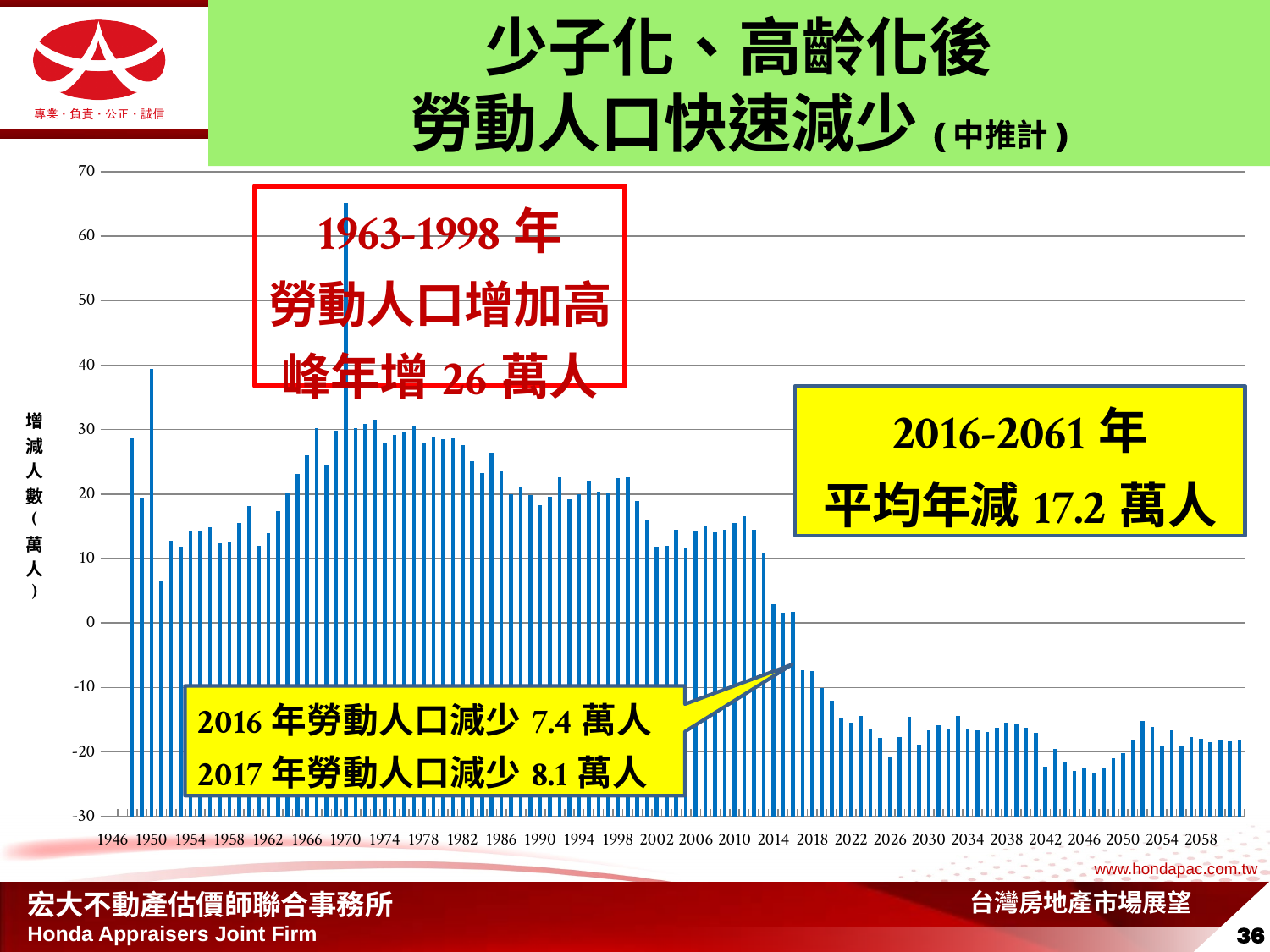

# 少子化、高齡化後 勞動人口快速減少(中推計)

### Chart

| Category | 每年增減數 |
|---|---|
| 1946 | None |
| 1947 | None |
| 1948 | 28.660000000000025 |
| 1949 | 19.359999999999957 |
| 1950 | 39.450000000000045 |
| 1951 | 6.5 |
| 1952 | 12.709999999999999 |
| 1953 | 11.82 |
| 1954 | 14.25 |
| 1955 | 14.160000000000025 |
| 1956 | 14.870000000000006 |
| 1957 | 12.380000000000004 |
| 1958 | 12.660000000000002 |
| 1959 | 15.460000000000036 |
| 1960 | 18.079999999999927 |
| 1961 | 11.950000000000054 |
| 1962 | 13.950000000000054 |
| 1963 | 17.279999999999973 |
| 1964 | 20.25 |
| 1965 | 23.17999999999995 |
| 1966 | 25.99000000000001 |
| 1967 | 30.210000000000036 |
| 1968 | 24.620000000000005 |
| 1969 | 29.879999999999992 |
| 1970 | 65.11000000000001 |
| 1971 | 30.17999999999995 |
| 1972 | 30.930000000000064 |
| 1973 | 31.46999999999989 |
| 1974 | 27.99000000000001 |
| 1975 | 29.200000000000042 |
| 1976 | 29.5 |
| 1977 | 30.42999999999993 |
| 1978 | 27.800000000000068 |
| 1979 | 28.910000000000085 |
| 1980 | 28.579999999999927 |
| 1981 | 28.59999999999991 |
| 1982 | 27.62000000000012 |
| 1983 | 25.13999999999989 |
| 1984 | 23.31000000000019 |
| 1985 | 26.399999999999864 |
| 1986 | 23.529999999999973 |
| 1987 | 19.930000000000064 |
| 1988 | 21.1099999999999 |
| 1989 | 19.87000000000012 |
| 1990 | 18.24000000000001 |
| 1991 | 19.519999999999985 |
| 1992 | 22.59999999999991 |
| 1993 | 19.180000000000064 |
| 1994 | 19.979999999999986 |
| 1995 | 22.09999999999991 |
| 1996 | 20.440000000000026 |
| 1997 | 20.100000000000136 |
| 1998 | 22.519999999999985 |
| 1999 | 22.649999999999864 |
| 2000 | 18.930000000000064 |
| 2001 | 16.0 |
| 2002 | 11.799999999999956 |
| 2003 | 12.029999999999974 |
| 2004 | 14.460000000000036 |
| 2005 | 11.640000000000098 |
| 2006 | 14.289999999999974 |
| 2007 | 14.940000000000055 |
| 2008 | 14.070000000000002 |
| 2009 | 14.5 |
| 2010 | 15.450000000000054 |
| 2011 | 16.579999999999927 |
| 2012 | 14.5 |
| 2013 | 10.910000000000082 |
| 2014 | 2.8499999999999077 |
| 2015 | 1.5299999999999476 |
| 2016 | 1.7899999999999412 |
| 2017 | -7.389999999999882 |
| 2018 | -7.493000000000182 |
| 2019 | -10.148299999999999 |
| 2020 | -12.110699999999976 |
| 2021 | -14.68089999999985 |
| 2022 | -15.442400000000134 |
| 2023 | -14.356800000000026 |
| 2024 | -16.55469999999991 |
| 2025 | -17.891700000000128 |
| 2026 | -20.69119999999998 |
| 2027 | -17.74779999999969 |
| 2028 | -14.545000000000073 |
| 2029 | -18.93190000000004 |
| 2030 | -16.639499999999988 |
| 2031 | -15.806399999999726 |
| 2032 | -16.40230000000019 |
| 2033 | -14.414099999999976 |
| 2034 | -16.33400000000013 |
| 2035 | -16.71069999999983 |
| 2036 | -16.863000000000056 |
| 2037 | -16.201500000000124 |
| 2038 | -15.480500000000006 |
| 2039 | -15.795200000000023 |
| 2040 | -16.200000000000042 |
| 2041 | -16.98529999999938 |
| 2042 | -22.249900000000252 |
| 2043 | -19.47499999999991 |
| 2044 | -21.53649999999993 |
| 2045 | -22.892600000000126 |
| 2046 | -22.42689999999993 |
| 2047 | -23.188300000000027 |
| 2048 | -22.57819999999989 |
| 2049 | -20.934600000000046 |
| 2050 | -20.167500000000018 |
| 2051 | -18.17549999999983 |
| 2052 | -15.148299999999999 |
| 2053 | -16.06979999999962 |
| 2054 | -19.12430000000019 |
| 2055 | -16.60269999999989 |
| 2056 | -18.978800000000092 |
| 2057 | -17.70309999999989 |
| 2058 | -17.93190000000004 |
| 2059 | -18.524199999999826 |
| 2060 | -18.19990000000019 |
| 2061 | -18.365999999999982 |
36
台灣房地產市場展望